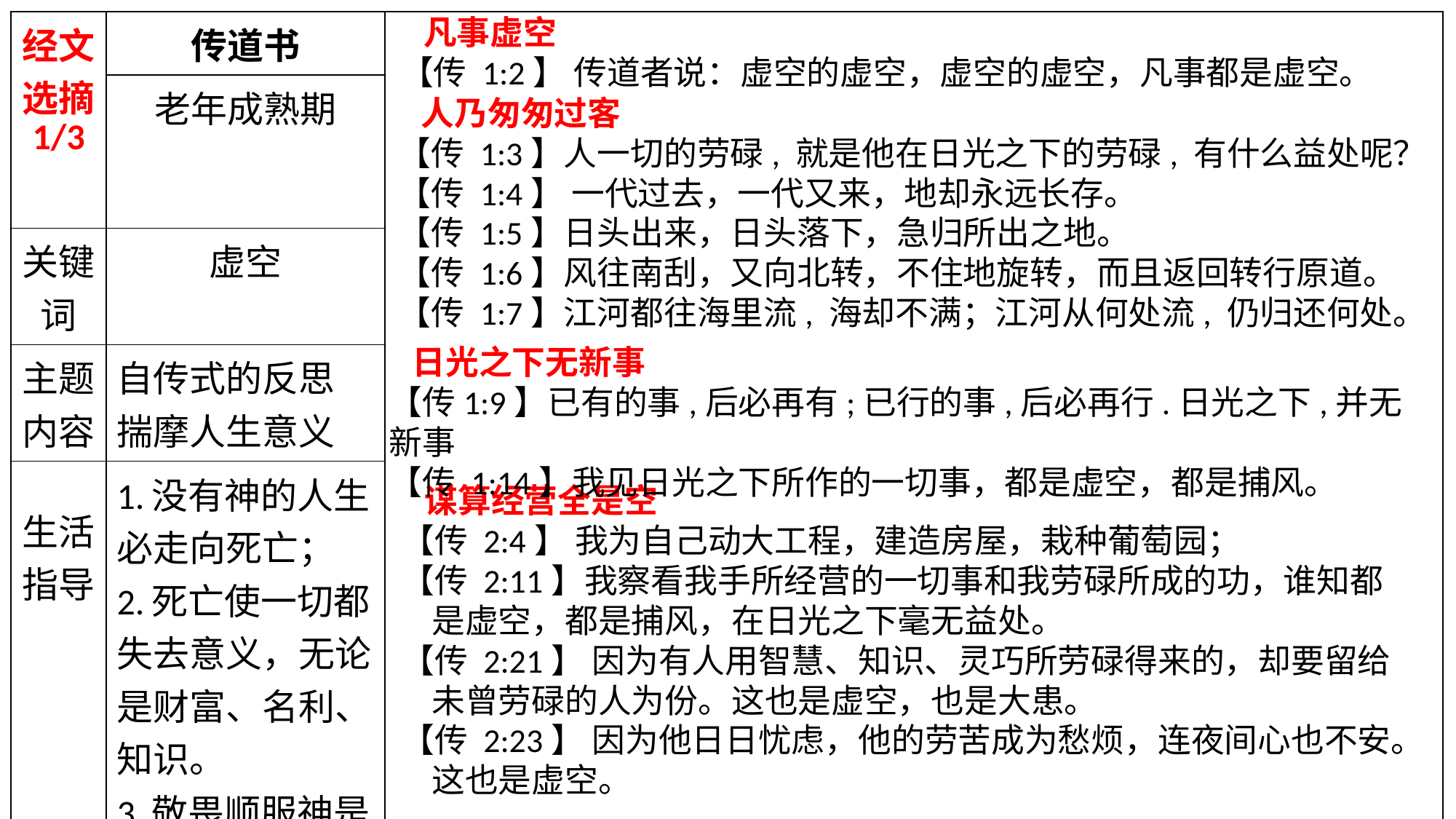

凡事虚空
【传 1:2】 传道者说：虚空的虚空，虚空的虚空，凡事都是虚空。

| 经文 选摘 1/3 | 传道书 |  |
| --- | --- | --- |
|  | 老年成熟期 |  |
| 关键词 | 虚空 |  |
| 主题内容 | 自传式的反思 揣摩人生意义 |  |
| 生活指导 | 1.没有神的人生必走向死亡； 2.死亡使一切都失去意义，无论是财富、名利、知识。 3.敬畏顺服神是唯一盼望。 |  |
| 神学意义 | 唯有耶稣可救我们脱离虚空世界 |  |
  人乃匆匆过客
【传 1:3】人一切的劳碌, 就是他在日光之下的劳碌, 有什么益处呢？
【传 1:4】 一代过去，一代又来，地却永远长存。
【传 1:5】日头出来，日头落下，急归所出之地。
【传 1:6】风往南刮，又向北转，不住地旋转，而且返回转行原道。
【传 1:7】江河都往海里流, 海却不满；江河从何处流, 仍归还何处。
  日光之下无新事
【传1:9】已有的事,后必再有;已行的事,后必再行.日光之下,并无新事
【传 1:14】我见日光之下所作的一切事，都是虚空，都是捕风。
  谋算经营全是空
【传 2:4】 我为自己动大工程，建造房屋，栽种葡萄园；
【传 2:11】我察看我手所经营的一切事和我劳碌所成的功，谁知都
   是虚空，都是捕风，在日光之下毫无益处。
【传 2:21】 因为有人用智慧、知识、灵巧所劳碌得来的，却要留给
   未曾劳碌的人为份。这也是虚空，也是大患。
【传 2:23】 因为他日日忧虑，他的劳苦成为愁烦，连夜间心也不安。
   这也是虚空。